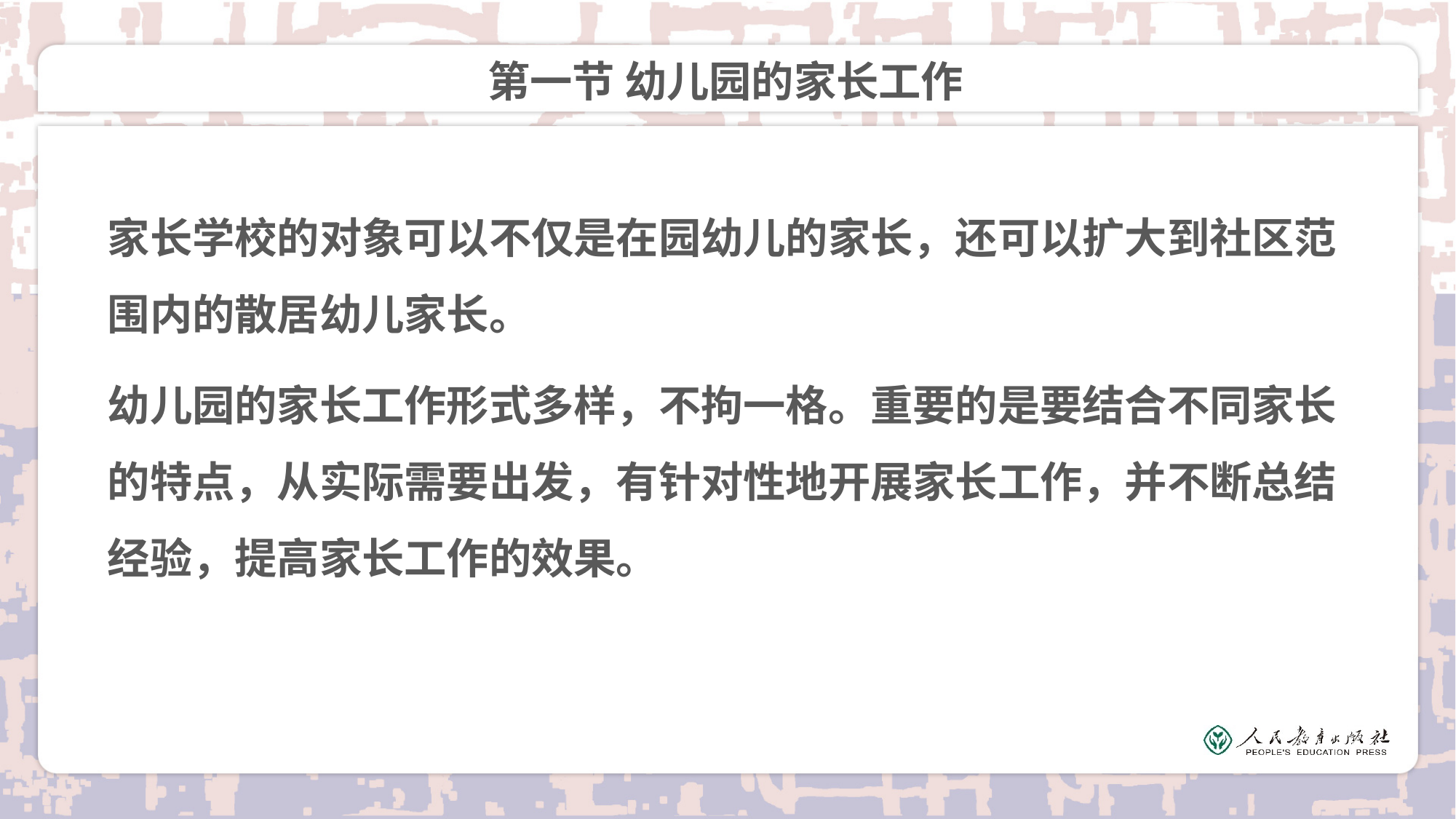

# 第一节 幼儿园的家长工作
家长学校的对象可以不仅是在园幼儿的家长，还可以扩大到社区范围内的散居幼儿家长。
幼儿园的家长工作形式多样，不拘一格。重要的是要结合不同家长的特点，从实际需要出发，有针对性地开展家长工作，并不断总结经验，提高家长工作的效果。